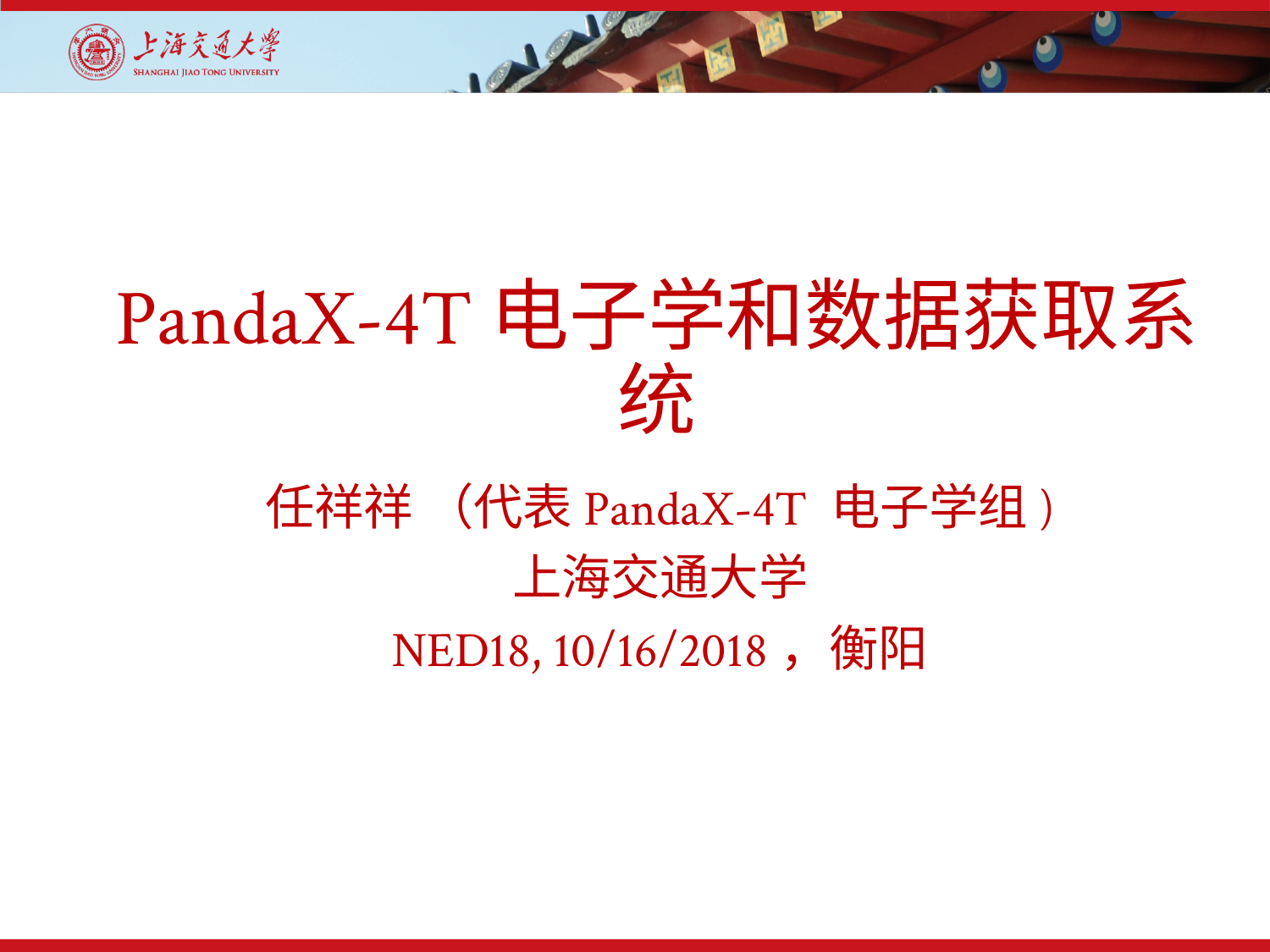

# PandaX-4T电子学和数据获取系统
任祥祥 （代表PandaX-4T 电子学组)
上海交通大学
NED18, 10/16/2018，衡阳